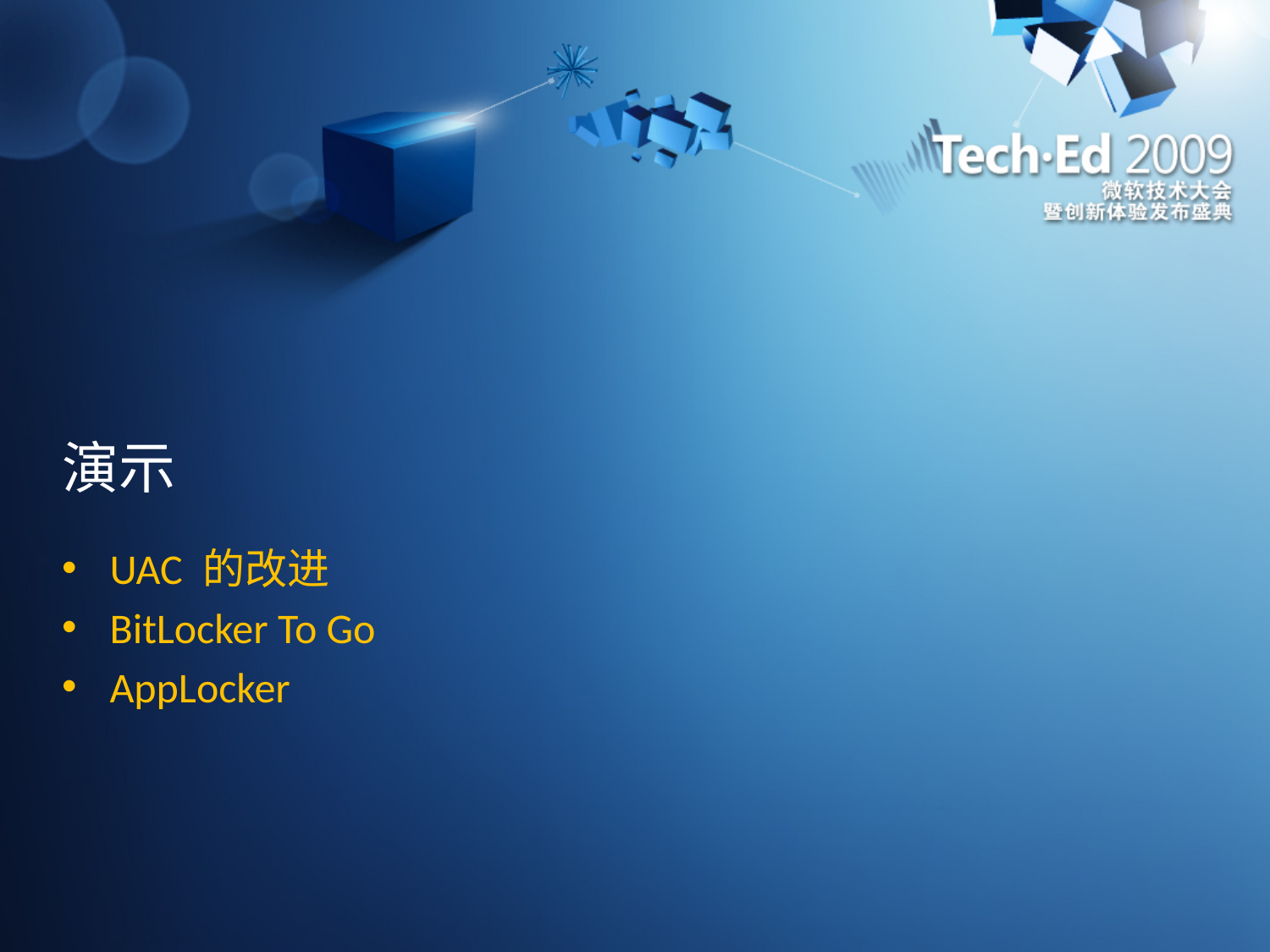

# 演示
UAC 的改进
BitLocker To Go
AppLocker